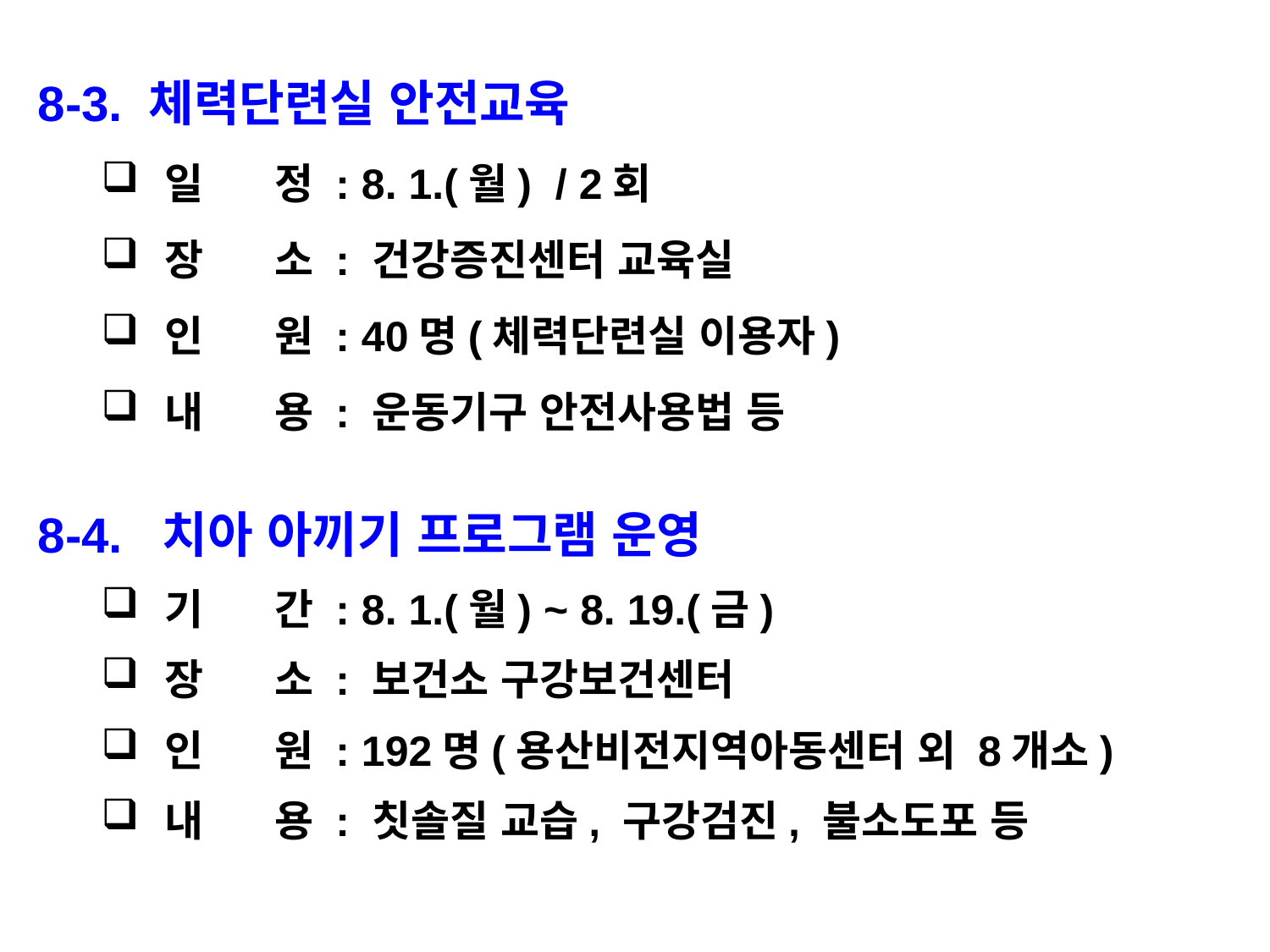

8-3. 체력단련실 안전교육
일      정 : 8. 1.(월)  / 2회
장      소 : 건강증진센터 교육실
인      원 : 40명(체력단련실 이용자)
내      용 : 운동기구 안전사용법 등

8-4.  치아 아끼기 프로그램 운영
기      간 : 8. 1.(월) ~ 8. 19.(금)
장      소 : 보건소 구강보건센터
인      원 : 192명(용산비전지역아동센터 외 8개소)
내      용 : 칫솔질 교습, 구강검진, 불소도포 등